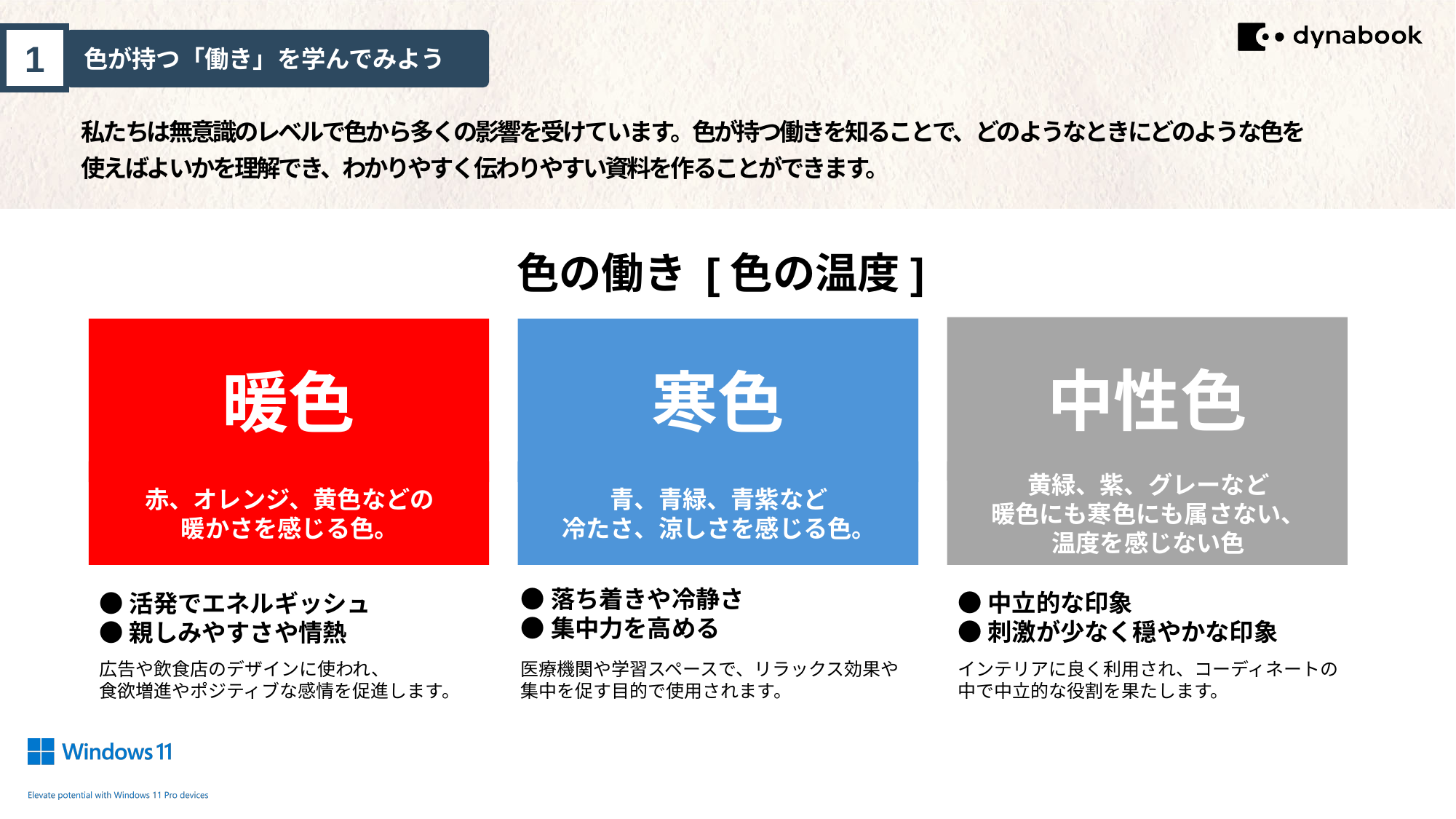

1
色が持つ「働き」を学んでみよう
私たちは無意識のレベルで色から多くの影響を受けています。色が持つ働きを知ることで、どのようなときにどのような色を
使えばよいかを理解でき、わかりやすく伝わりやすい資料を作ることができます。
色の働き [色の温度]
中性色
暖色
寒色
赤、オレンジ、黄色などの
暖かさを感じる色。
青、青緑、青紫など
冷たさ、涼しさを感じる色。
黄緑、紫、グレーなど
暖色にも寒色にも属さない、
温度を感じない色
●落ち着きや冷静さ
●集中力を高める
●中立的な印象
●刺激が少なく穏やかな印象
●活発でエネルギッシュ
●親しみやすさや情熱
広告や飲食店のデザインに使われ、
食欲増進やポジティブな感情を促進します。
医療機関や学習スペースで、リラックス効果や集中を促す目的で使用されます。
インテリアに良く利用され、コーディネートの
中で中立的な役割を果たします。